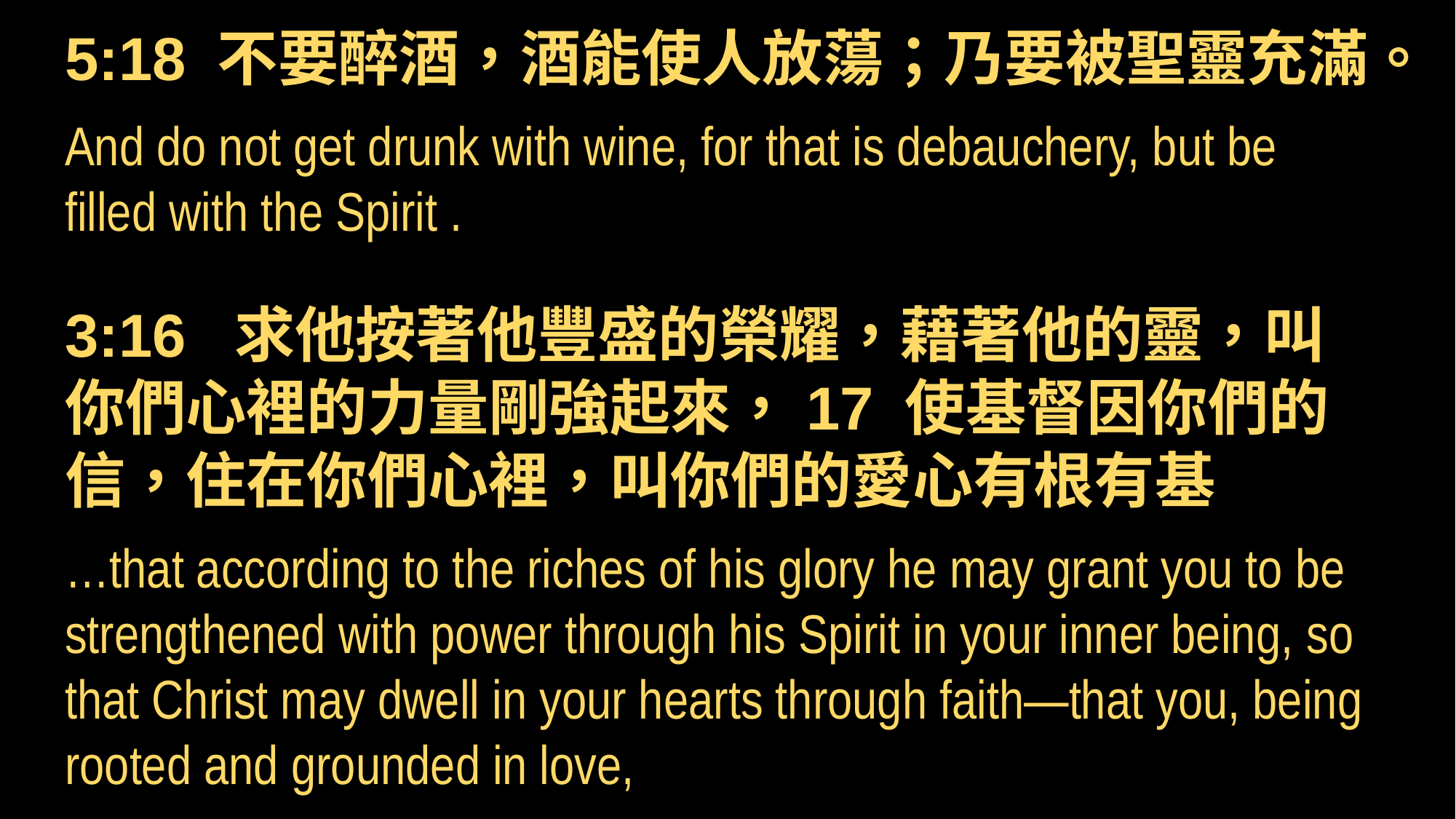

5:18 不要醉酒，酒能使人放蕩；乃要被聖靈充滿。
And do not get drunk with wine, for that is debauchery, but be filled with the Spirit .

3:16  求他按著他豐盛的榮耀，藉著他的靈，叫你們心裡的力量剛強起來，17 使基督因你們的信，住在你們心裡，叫你們的愛心有根有基
…that according to the riches of his glory he may grant you to be strengthened with power through his Spirit in your inner being, so that Christ may dwell in your hearts through faith—that you, being rooted and grounded in love,